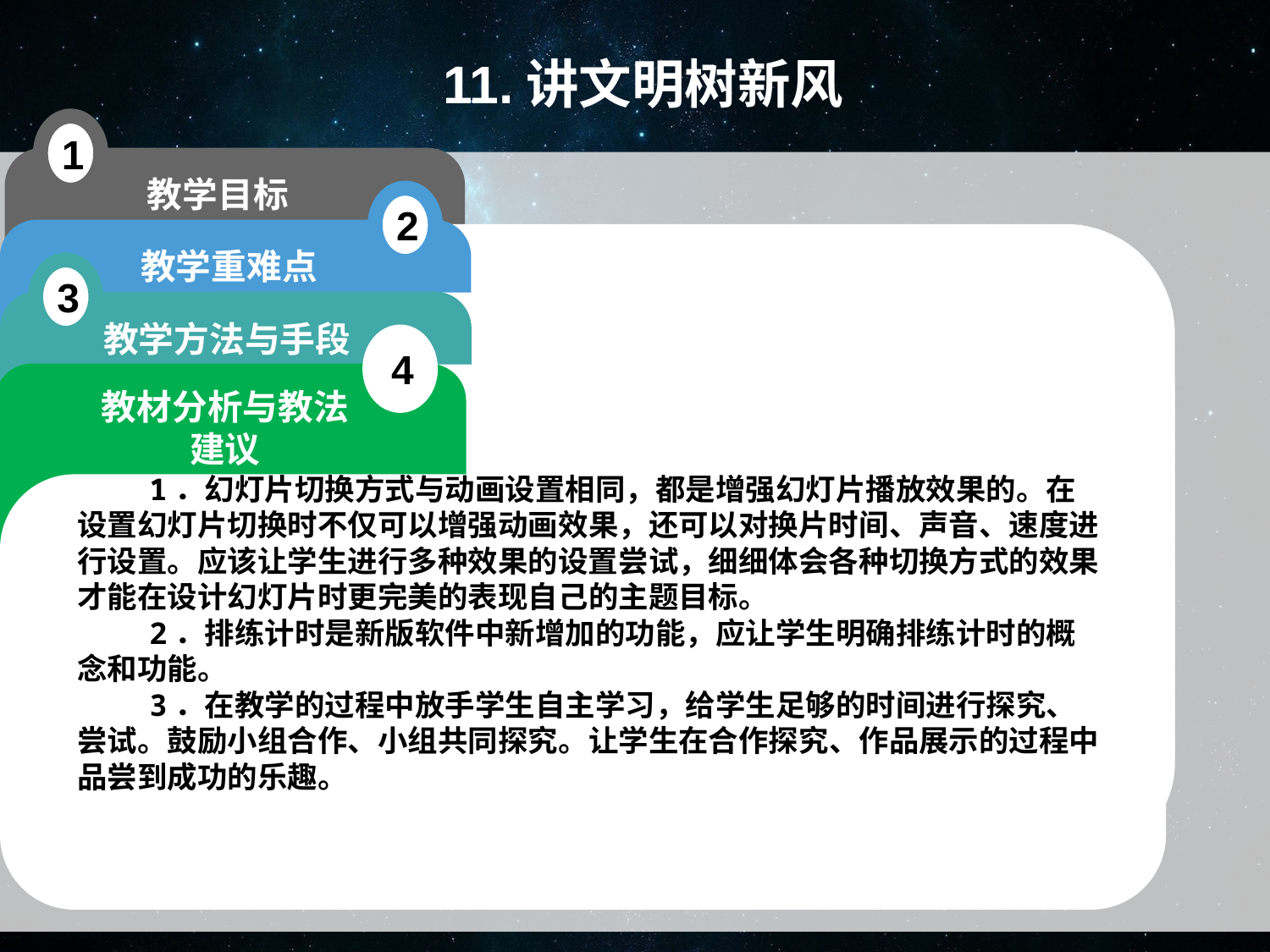

11.讲文明树新风
1

教学目标

1．知识与能力
（1）了解幻灯片切换方式的设置方法，能够为演示文稿设置放映效果。
（2）能够利用排练计时功能为幻灯片设定自动放映时间。

2．过程与方法
根据自己的设计思路合理设计幻灯片的切换效果，进一步体会各种切换效果的神奇效果。

3．情感态度与价值观
培养学生处理信息的能力，通过设计公益广告提升培养学生的设计能力和审美能力。
2

教学重难点

重点：为幻灯片设置切换方式

难点： 利用排练计时功能为幻灯片设定自动放映时间

3

教学方法与手段

    自主探究与教师讲授相结合，鼓励小组合作探究，多次尝试中完成任务。
4

教材分析与教法建议

    1．幻灯片切换方式与动画设置相同，都是增强幻灯片播放效果的。在设置幻灯片切换时不仅可以增强动画效果，还可以对换片时间、声音、速度进行设置。应该让学生进行多种效果的设置尝试，细细体会各种切换方式的效果才能在设计幻灯片时更完美的表现自己的主题目标。
    2．排练计时是新版软件中新增加的功能，应让学生明确排练计时的概念和功能。
    3．在教学的过程中放手学生自主学习，给学生足够的时间进行探究、尝试。鼓励小组合作、小组共同探究。让学生在合作探究、作品展示的过程中品尝到成功的乐趣。